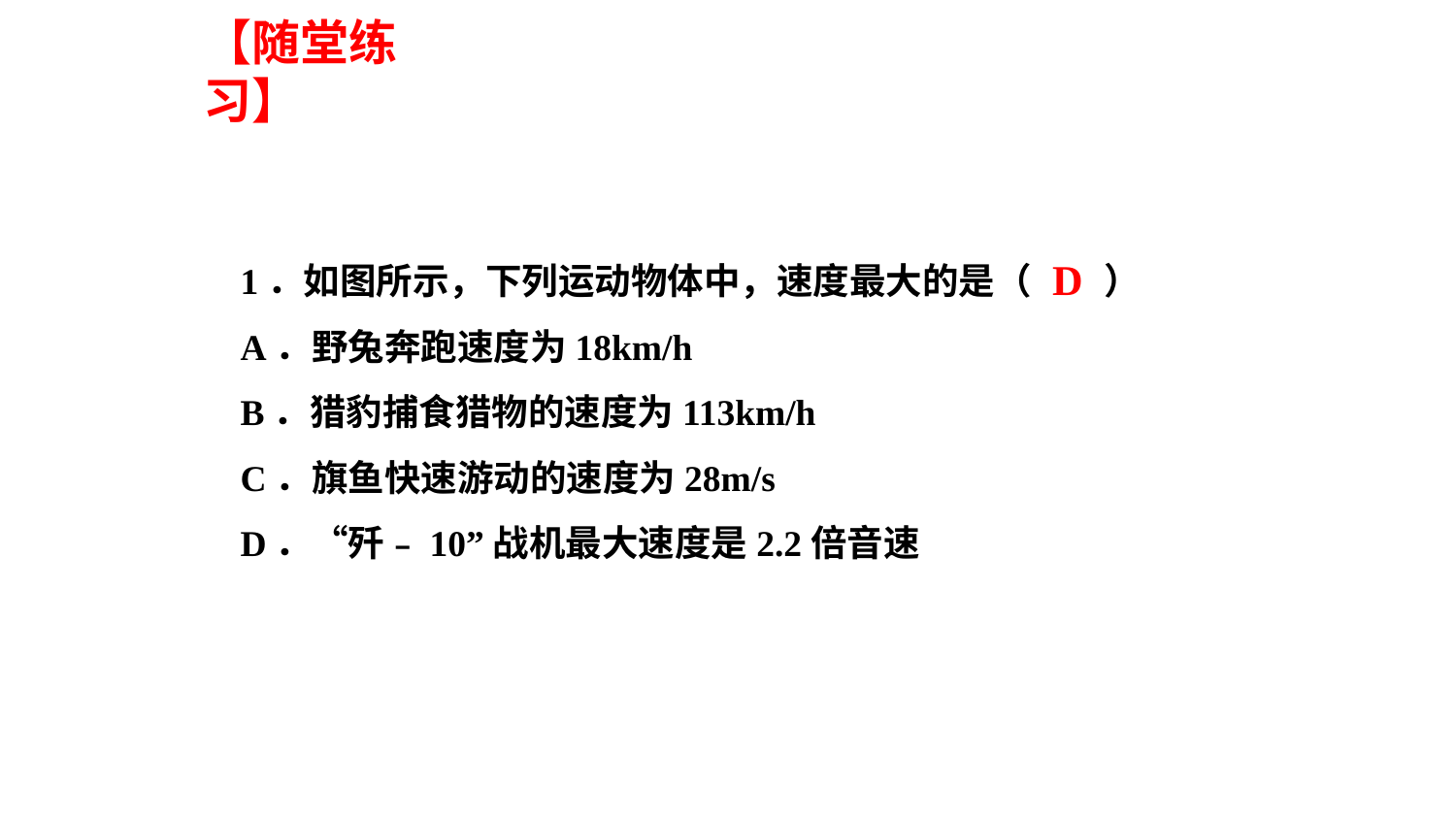

【随堂练习】
1．如图所示，下列运动物体中，速度最大的是（　　）
A．野兔奔跑速度为18km/h
B．猎豹捕食猎物的速度为113km/h
C．旗鱼快速游动的速度为28m/s
D．“歼﹣10”战机最大速度是2.2倍音速
D